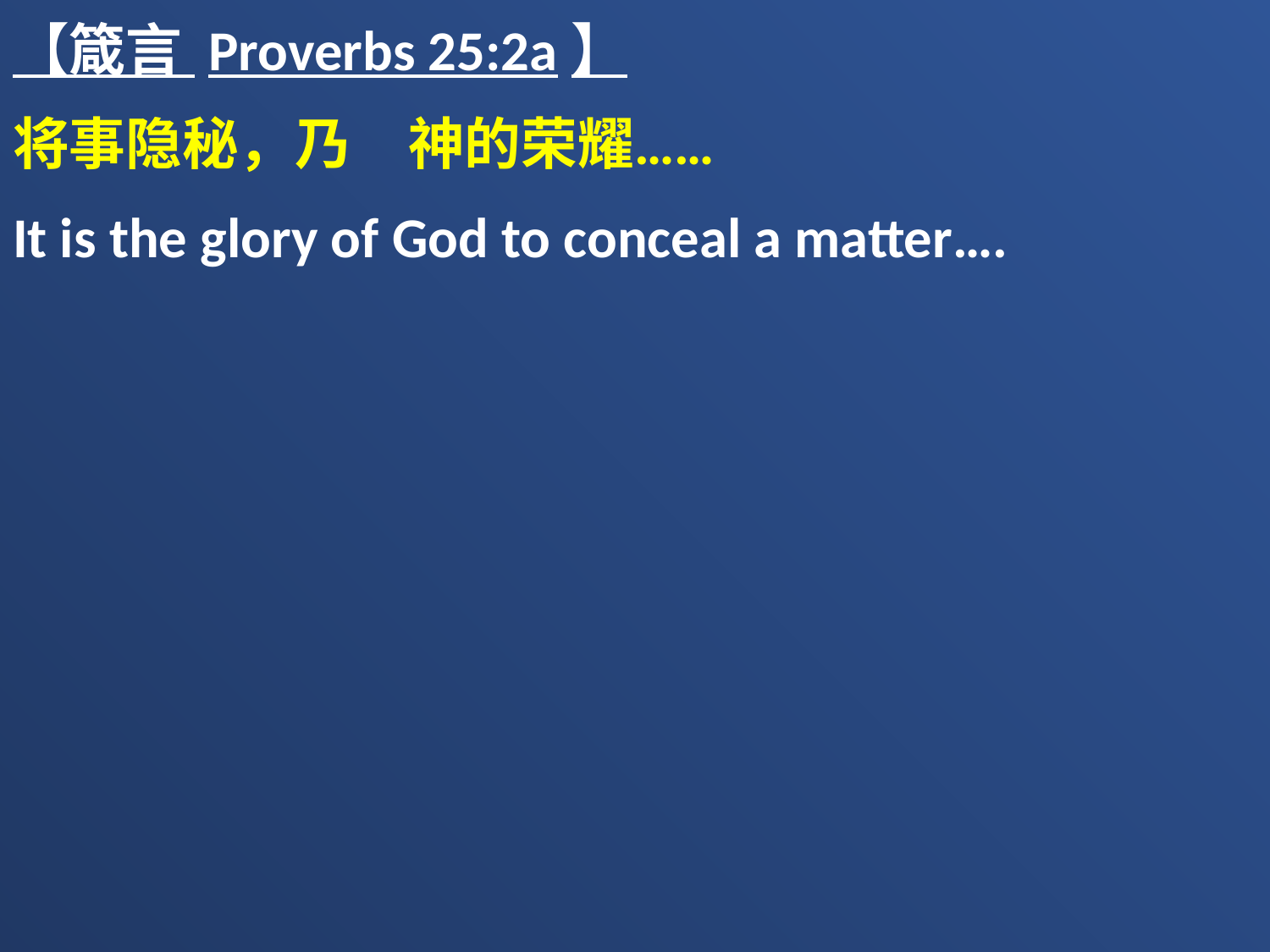

【箴言 Proverbs 25:2a】
将事隐秘，乃　神的荣耀……
It is the glory of God to conceal a matter….